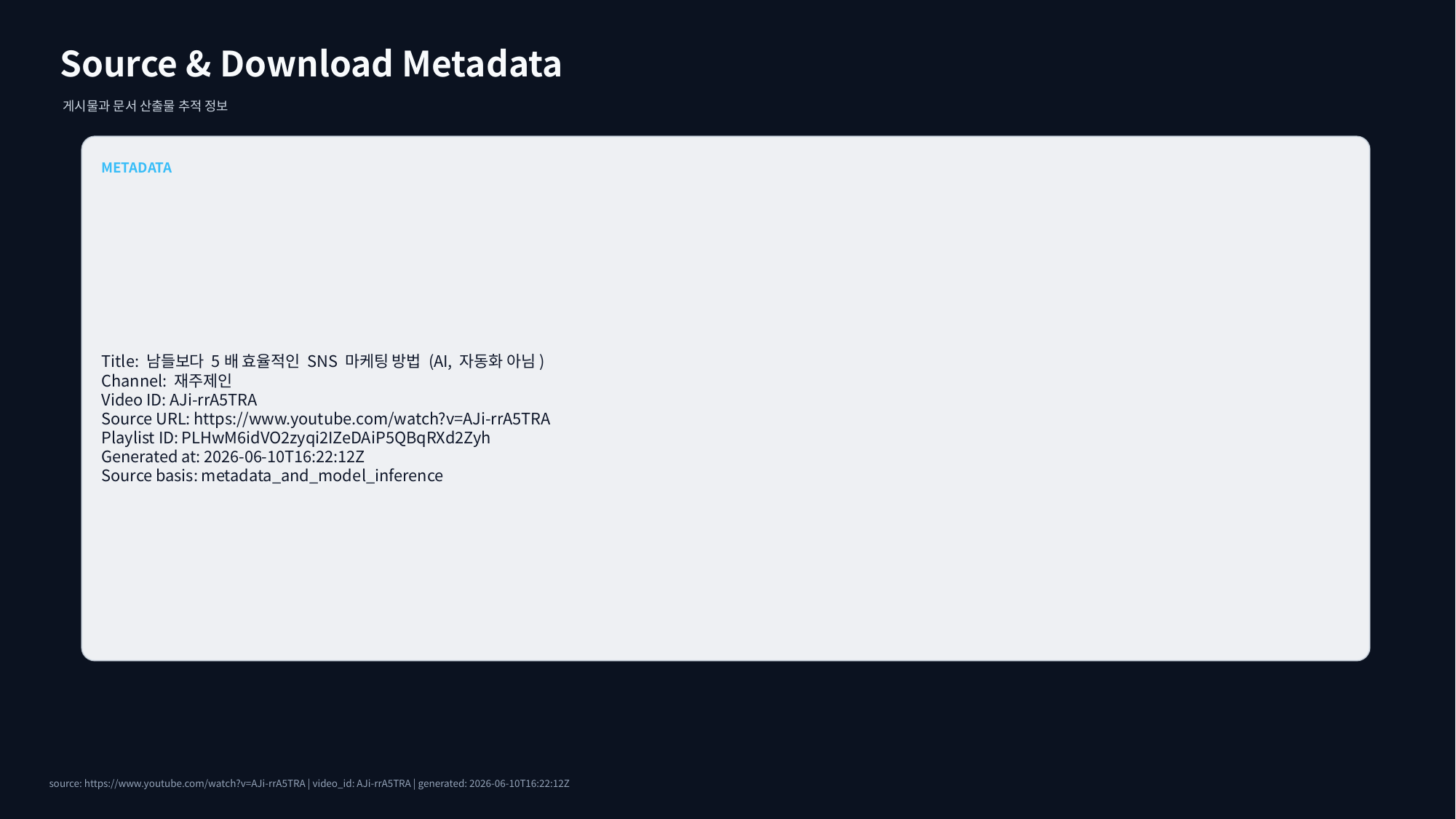

Source & Download Metadata
게시물과 문서 산출물 추적 정보

METADATA
Title: 남들보다 5배 효율적인 SNS 마케팅 방법 (AI, 자동화 아님)
Channel: 재주제인
Video ID: AJi-rrA5TRA
Source URL: https://www.youtube.com/watch?v=AJi-rrA5TRA
Playlist ID: PLHwM6idVO2zyqi2IZeDAiP5QBqRXd2Zyh
Generated at: 2026-06-10T16:22:12Z
Source basis: metadata_and_model_inference
source: https://www.youtube.com/watch?v=AJi-rrA5TRA | video_id: AJi-rrA5TRA | generated: 2026-06-10T16:22:12Z